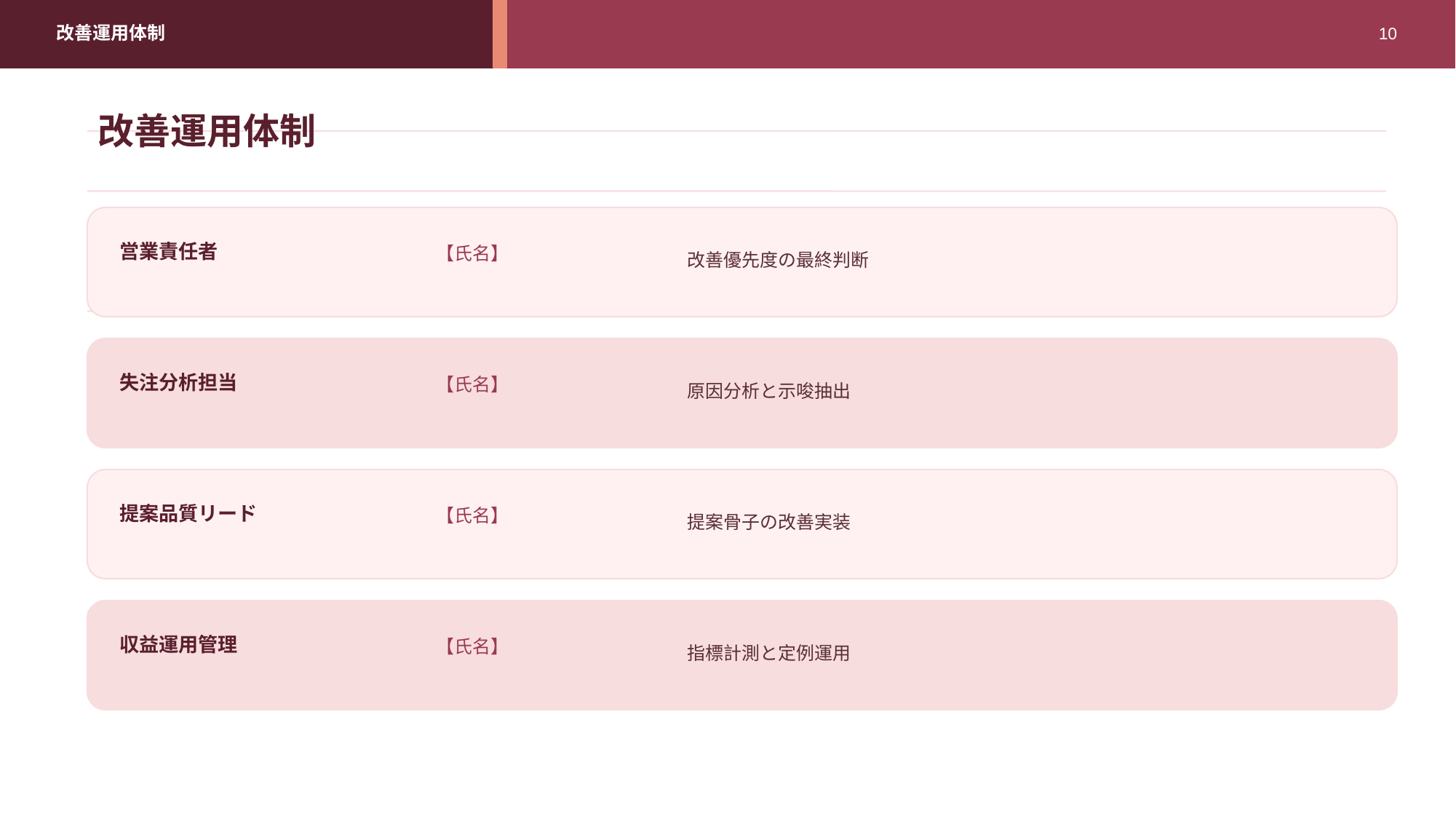

改善運用体制
10
改善運用体制

改善優先度の最終判断
営業責任者
【氏名】

原因分析と示唆抽出
失注分析担当

【氏名】

提案骨子の改善実装
提案品質リード
【氏名】

指標計測と定例運用
収益運用管理
【氏名】